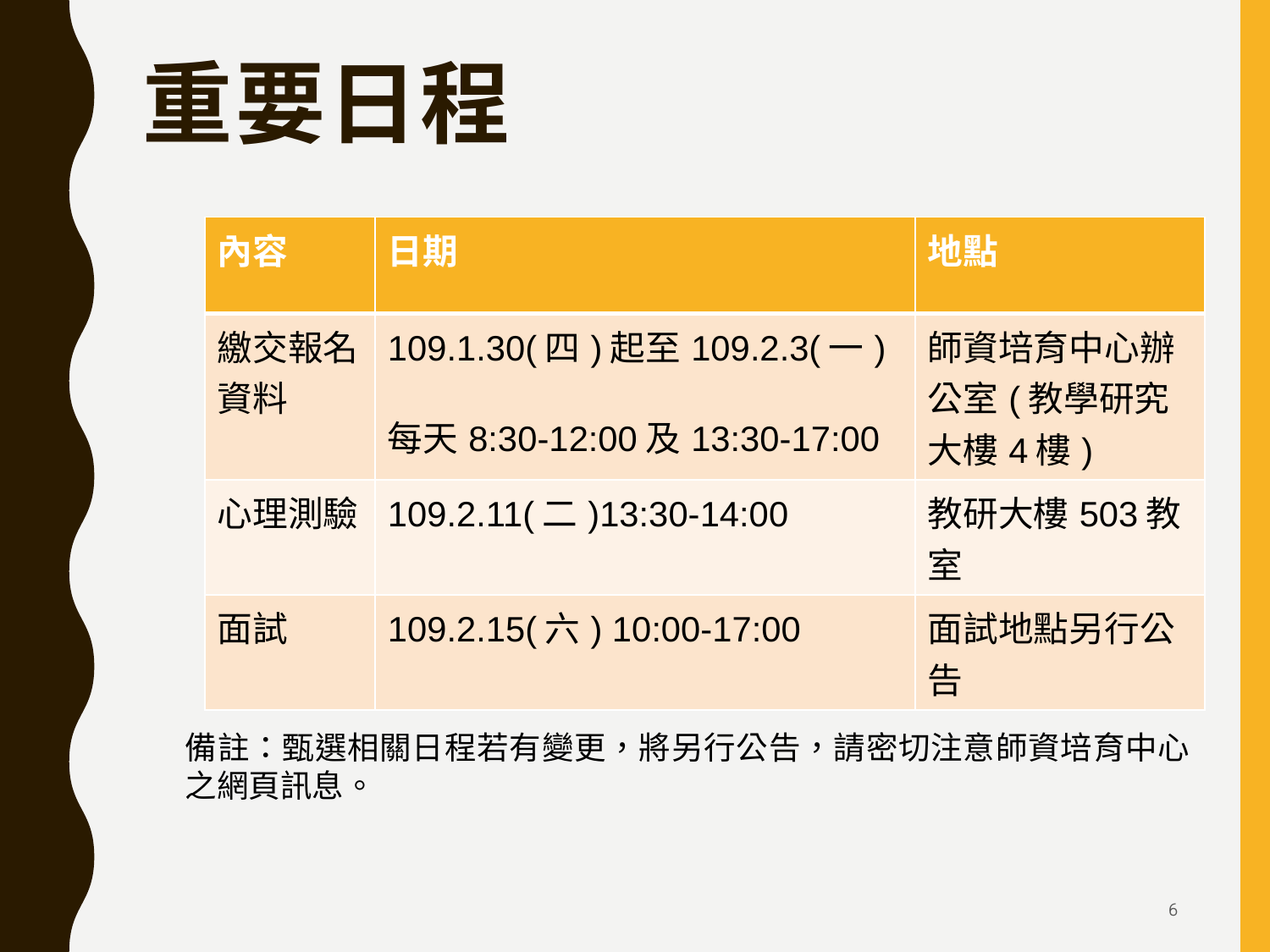

# 重要日程
| 內容 | 日期 | 地點 |
| --- | --- | --- |
| 繳交報名資料 | 109.1.30(四)起至109.2.3(一) 每天8:30-12:00及13:30-17:00 | 師資培育中心辦公室(教學研究大樓4樓) |
| 心理測驗 | 109.2.11(二)13:30-14:00 | 教研大樓503教室 |
| 面試 | 109.2.15(六) 10:00-17:00 | 面試地點另行公告 |

備註：甄選相關日程若有變更，將另行公告，請密切注意師資培育中心之網頁訊息。
6